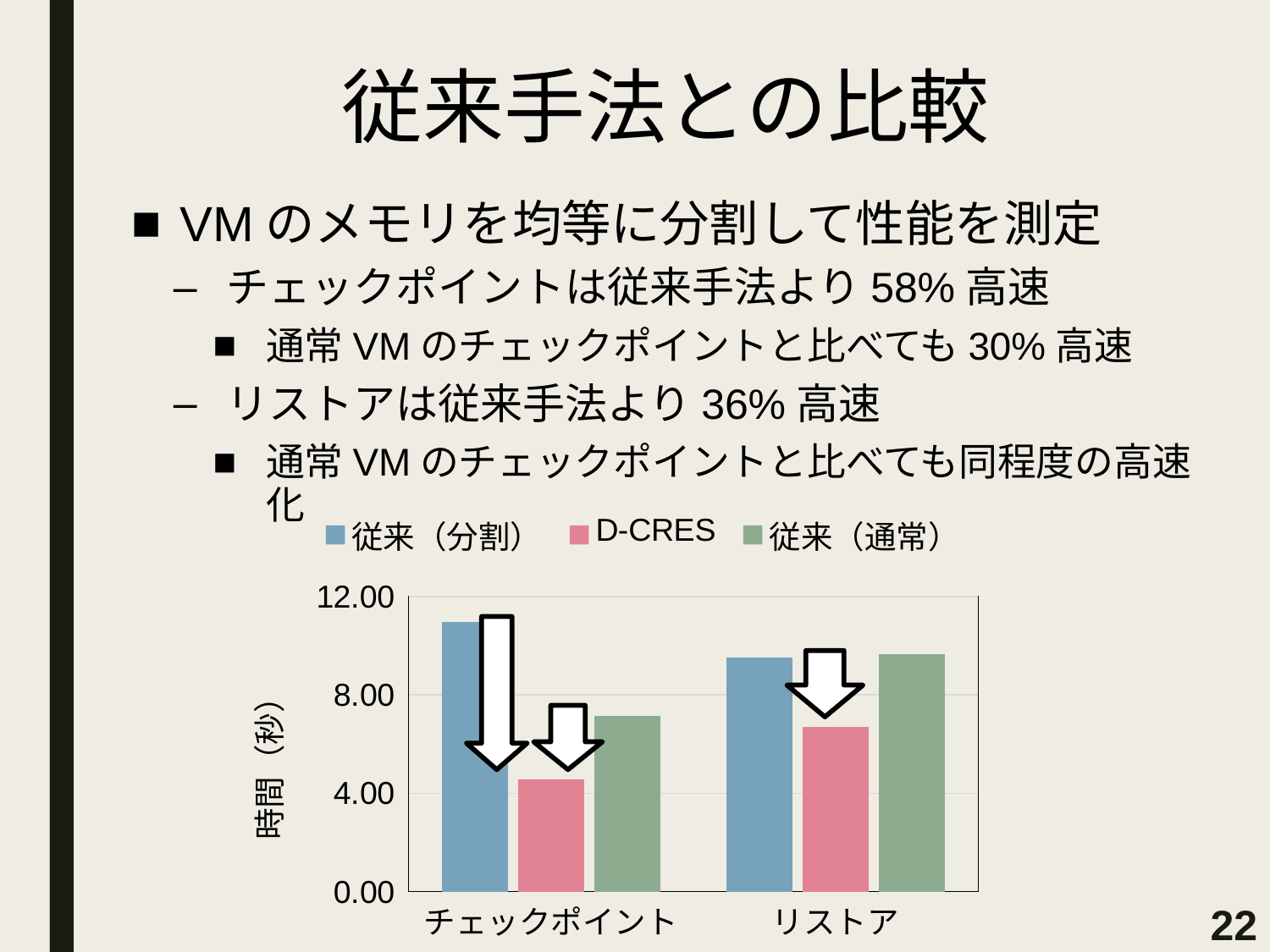

# 従来手法との比較
VMのメモリを均等に分割して性能を測定
チェックポイントは従来手法より58%高速
通常VMのチェックポイントと比べても30%高速
リストアは従来手法より36%高速
通常VMのチェックポイントと比べても同程度の高速化

### Chart

| Category | 従来（分割） | D-CRES | 従来（通常） |
|---|---|---|---|
| チェックポイント | 10.94666666666667 | 4.559 | 7.134499999999996 |
| リストア | 9.517666666666665 | 6.7 | 9.655 |

22